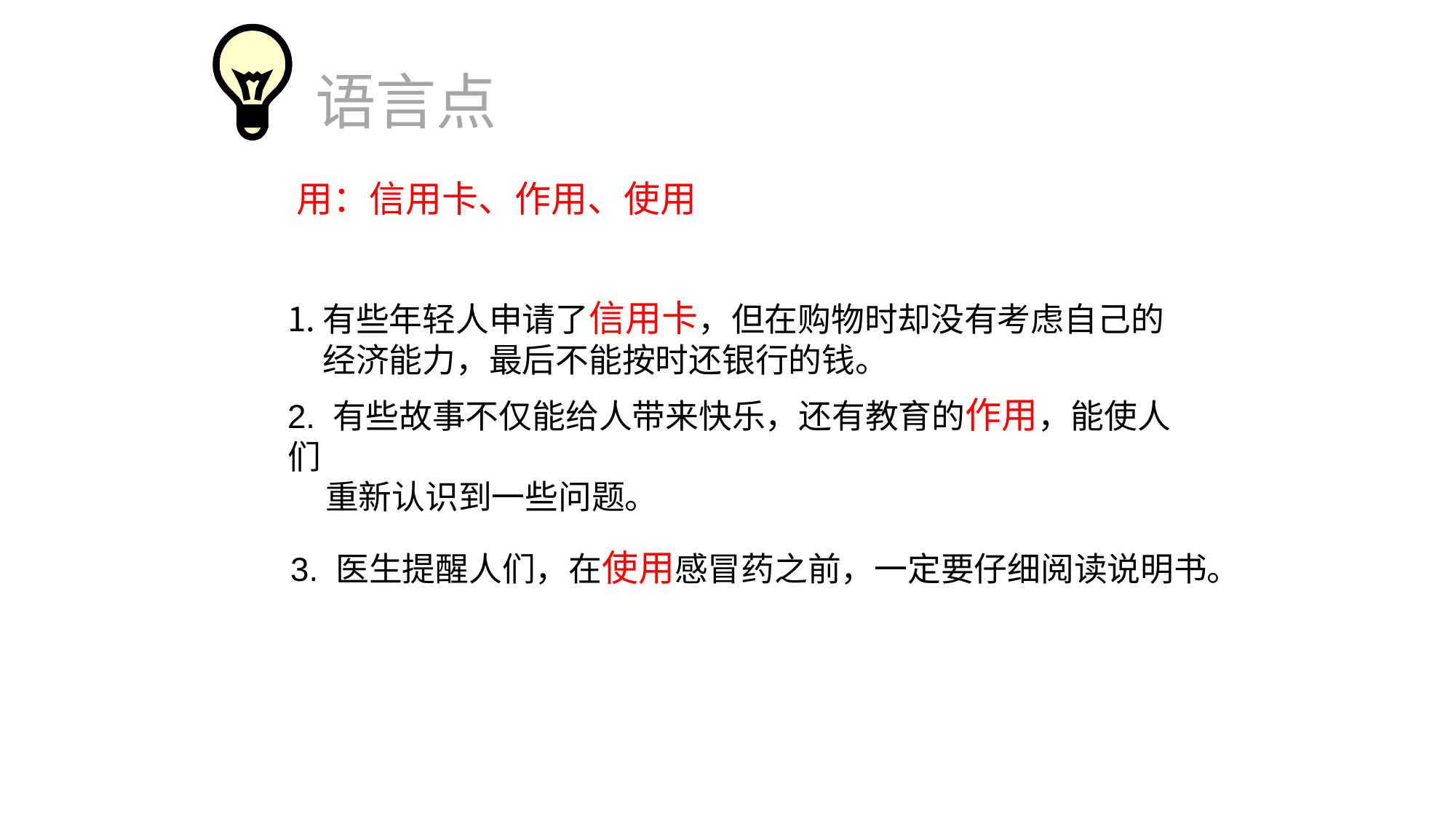

语言点
用：信用卡、作用、使用
有些年轻人申请了信用卡，但在购物时却没有考虑自己的经济能力，最后不能按时还银行的钱。
2. 有些故事不仅能给人带来快乐，还有教育的作用，能使人们
    重新认识到一些问题。
3. 医生提醒人们，在使用感冒药之前，一定要仔细阅读说明书。